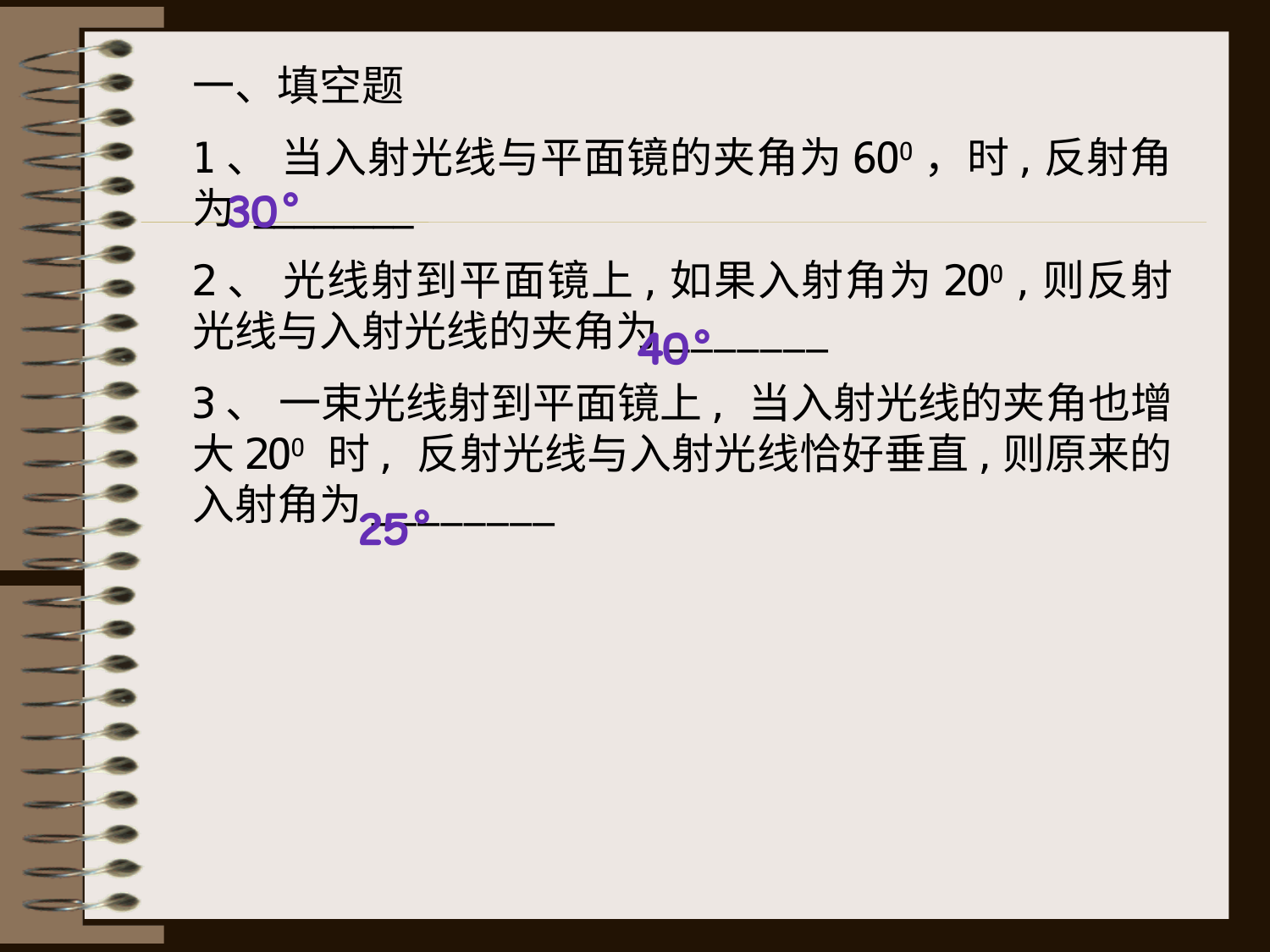

一、填空题
1、 当入射光线与平面镜的夹角为600，时,反射角为 ________
2、 光线射到平面镜上,如果入射角为200 ,则反射光线与入射光线的夹角为_______
3、 一束光线射到平面镜上, 当入射光线的夹角也增大200 时, 反射光线与入射光线恰好垂直,则原来的入射角为________

30°
40°
25°